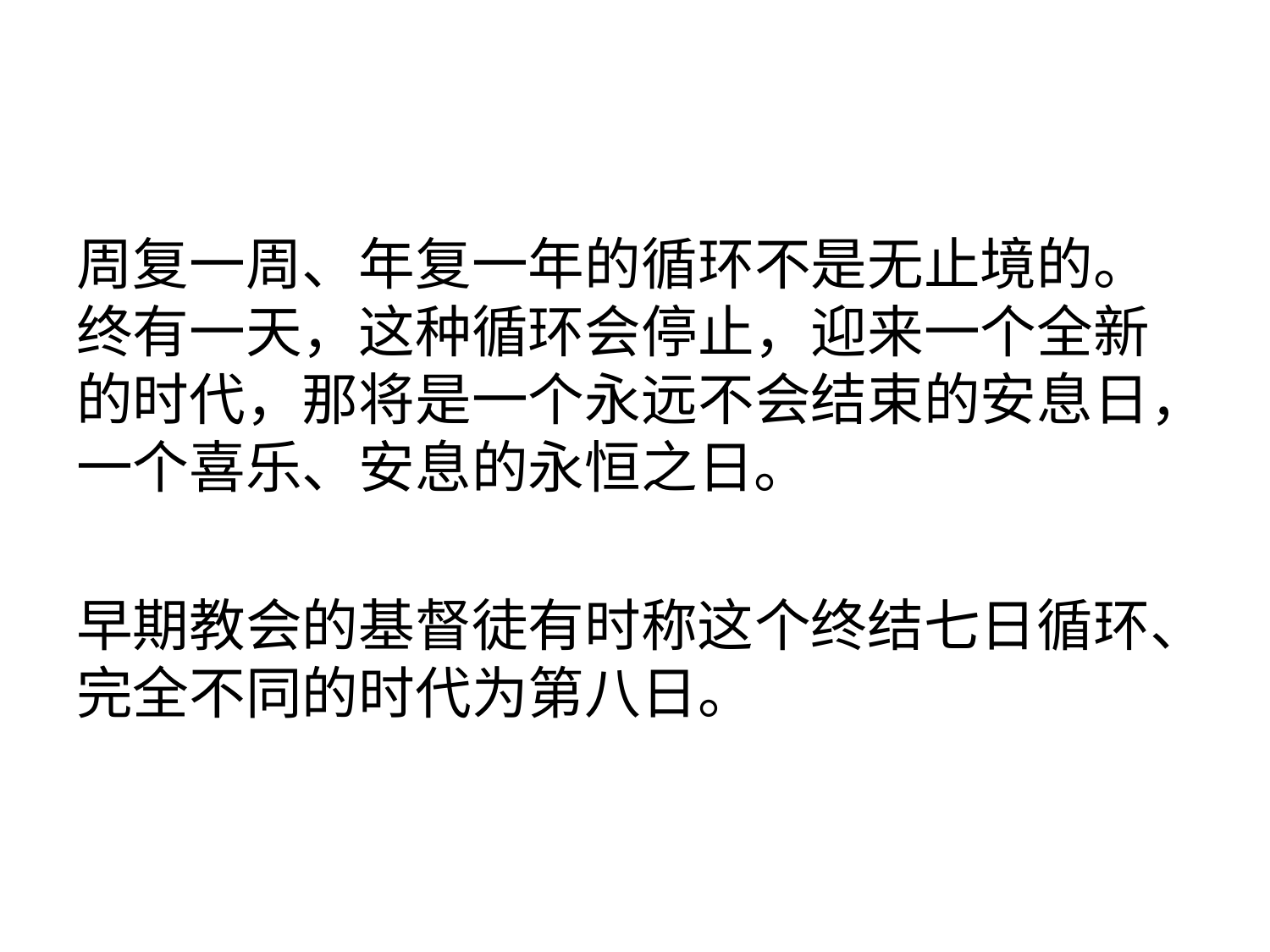

#
周复一周、年复一年的循环不是无止境的。终有一天，这种循环会停止，迎来一个全新的时代，那将是一个永远不会结束的安息日，一个喜乐、安息的永恒之日。

早期教会的基督徒有时称这个终结七日循环、完全不同的时代为第八日。